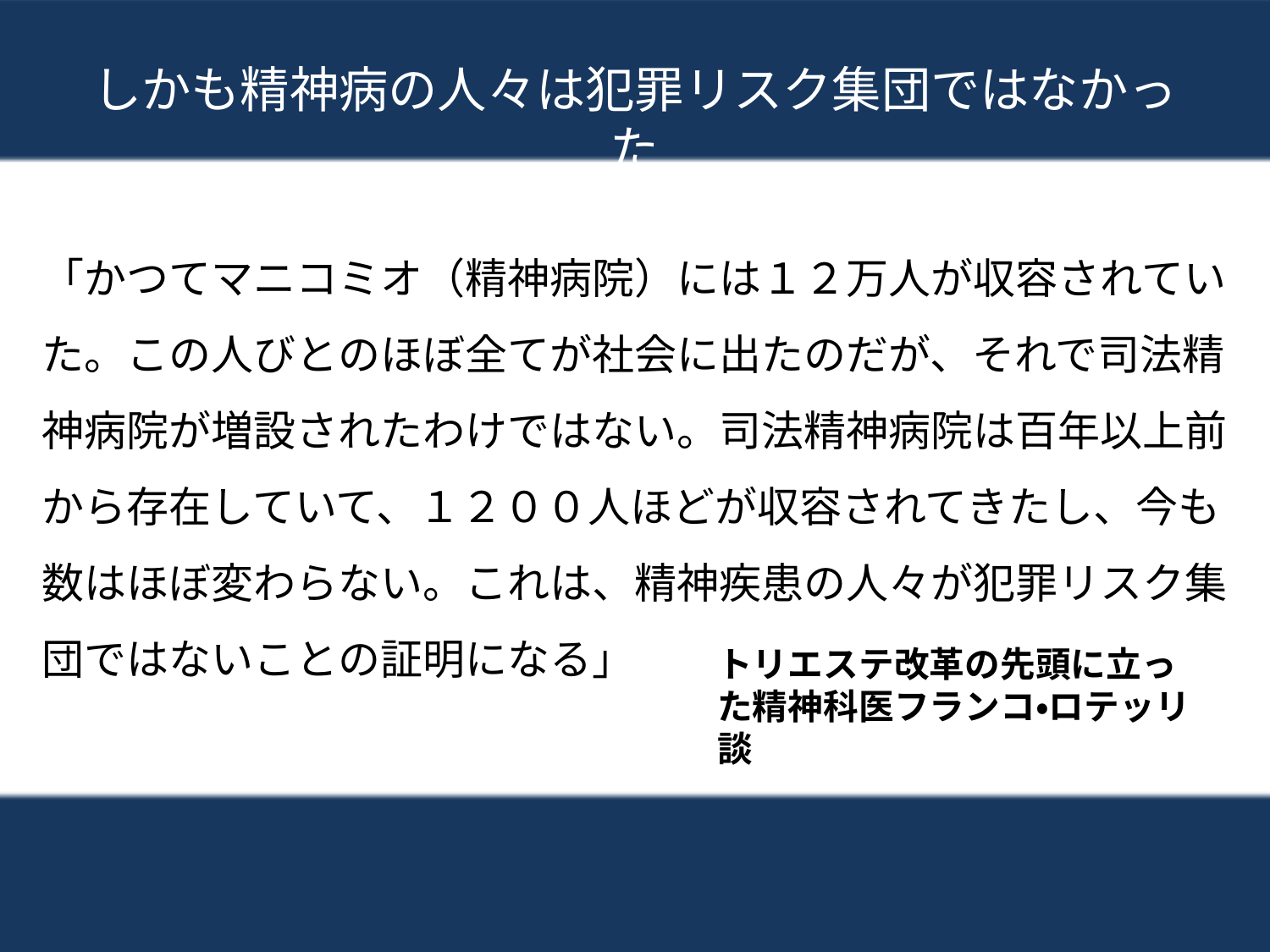

# しかも精神病の人々は犯罪リスク集団ではなかった
「かつてマニコミオ（精神病院）には１２万人が収容されていた。この人びとのほぼ全てが社会に出たのだが、それで司法精神病院が増設されたわけではない。司法精神病院は百年以上前から存在していて、１２００人ほどが収容されてきたし、今も数はほぼ変わらない。これは、精神疾患の人々が犯罪リスク集団ではないことの証明になる」

トリエステ改革の先頭に立った精神科医フランコ・ロテッリ談